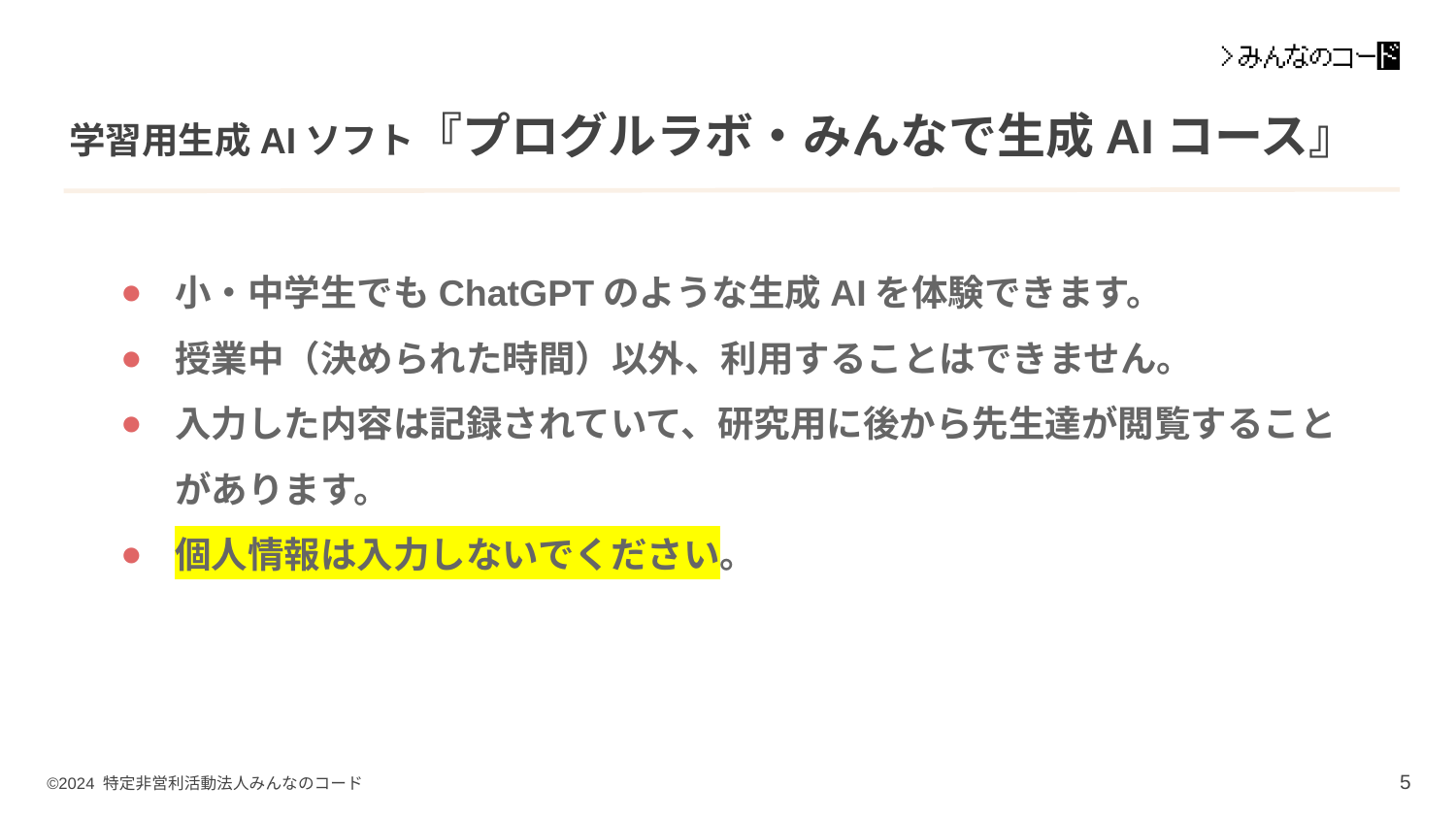

# 学習用生成AIソフト『プログルラボ・みんなで生成AIコース』
小・中学生でもChatGPTのような生成AIを体験できます。
授業中（決められた時間）以外、利用することはできません。
入力した内容は記録されていて、研究用に後から先生達が閲覧することがあります。
個人情報は入力しないでください。